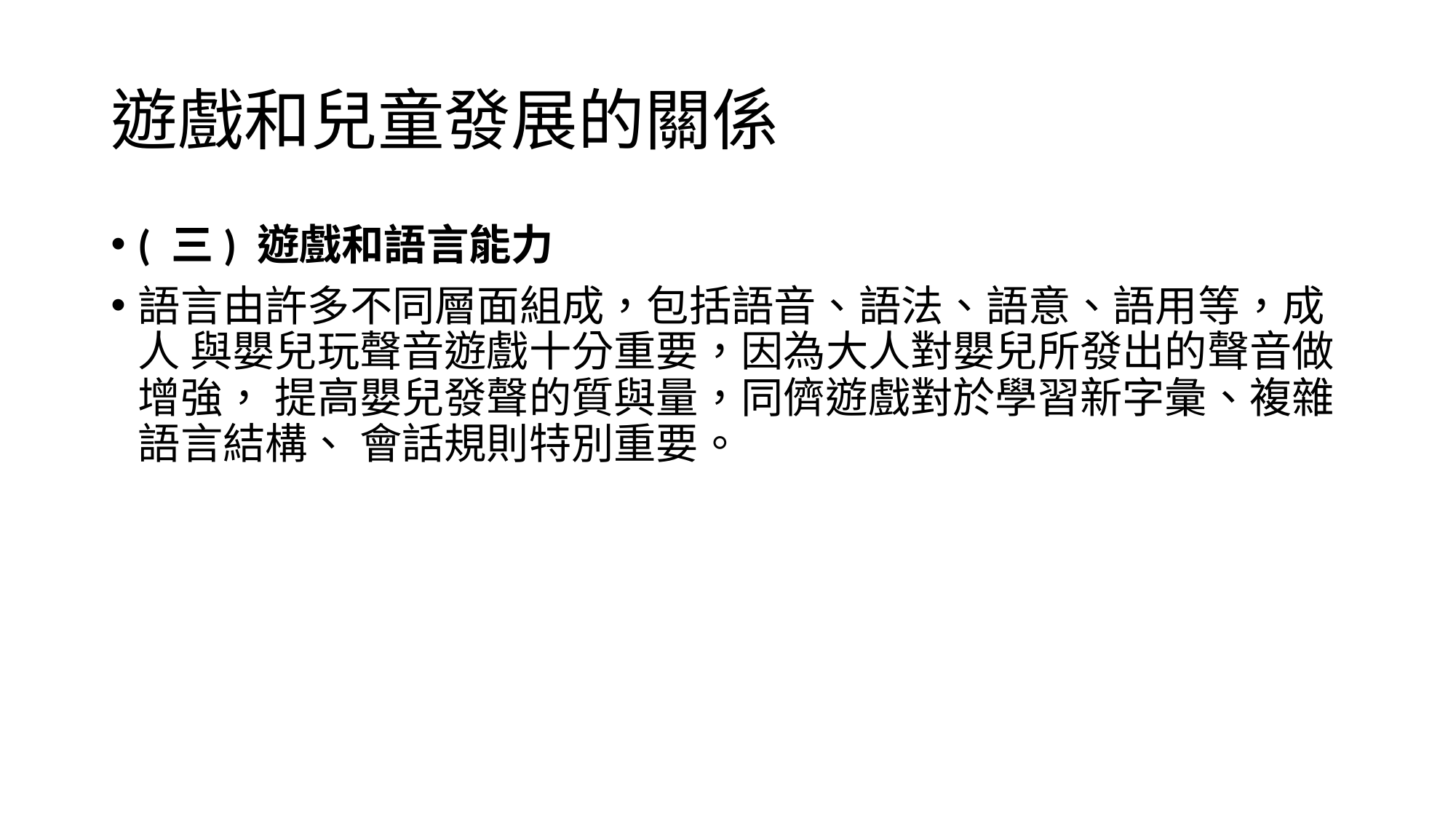

# 遊戲和兒童發展的關係
( 三) 遊戲和語言能力
語言由許多不同層面組成，包括語音、語法、語意、語用等，成人 與嬰兒玩聲音遊戲十分重要，因為大人對嬰兒所發出的聲音做增強， 提高嬰兒發聲的質與量，同儕遊戲對於學習新字彙、複雜語言結構、 會話規則特別重要。